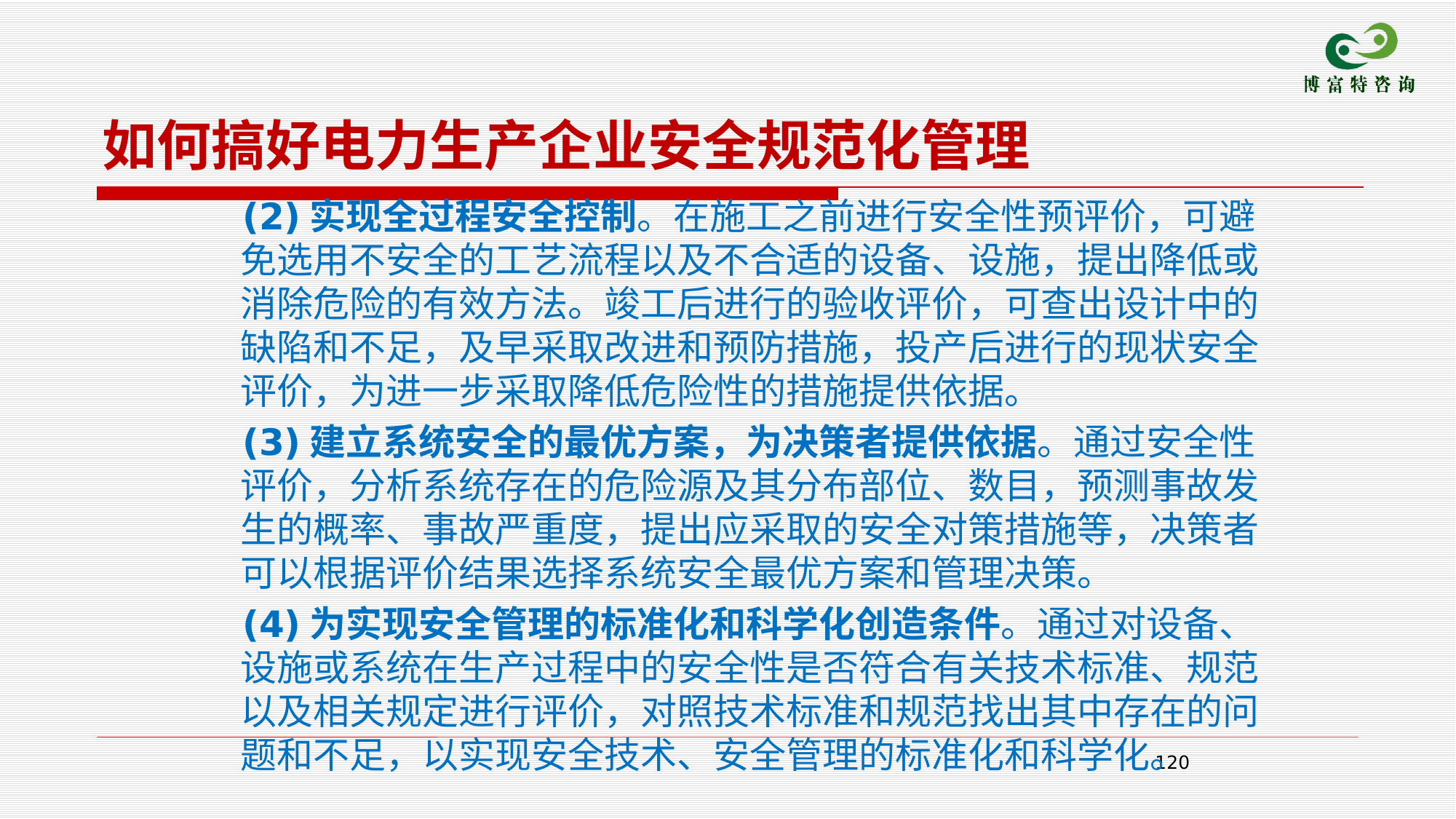

如何搞好电力生产企业安全规范化管理
     (2)实现全过程安全控制。在施工之前进行安全性预评价，可避免选用不安全的工艺流程以及不合适的设备、设施，提出降低或消除危险的有效方法。竣工后进行的验收评价，可查出设计中的缺陷和不足，及早采取改进和预防措施，投产后进行的现状安全评价，为进一步采取降低危险性的措施提供依据。
     (3)建立系统安全的最优方案，为决策者提供依据。通过安全性评价，分析系统存在的危险源及其分布部位、数目，预测事故发生的概率、事故严重度，提出应采取的安全对策措施等，决策者可以根据评价结果选择系统安全最优方案和管理决策。
     (4)为实现安全管理的标准化和科学化创造条件。通过对设备、设施或系统在生产过程中的安全性是否符合有关技术标准、规范以及相关规定进行评价，对照技术标准和规范找出其中存在的问题和不足，以实现安全技术、安全管理的标准化和科学化。

120